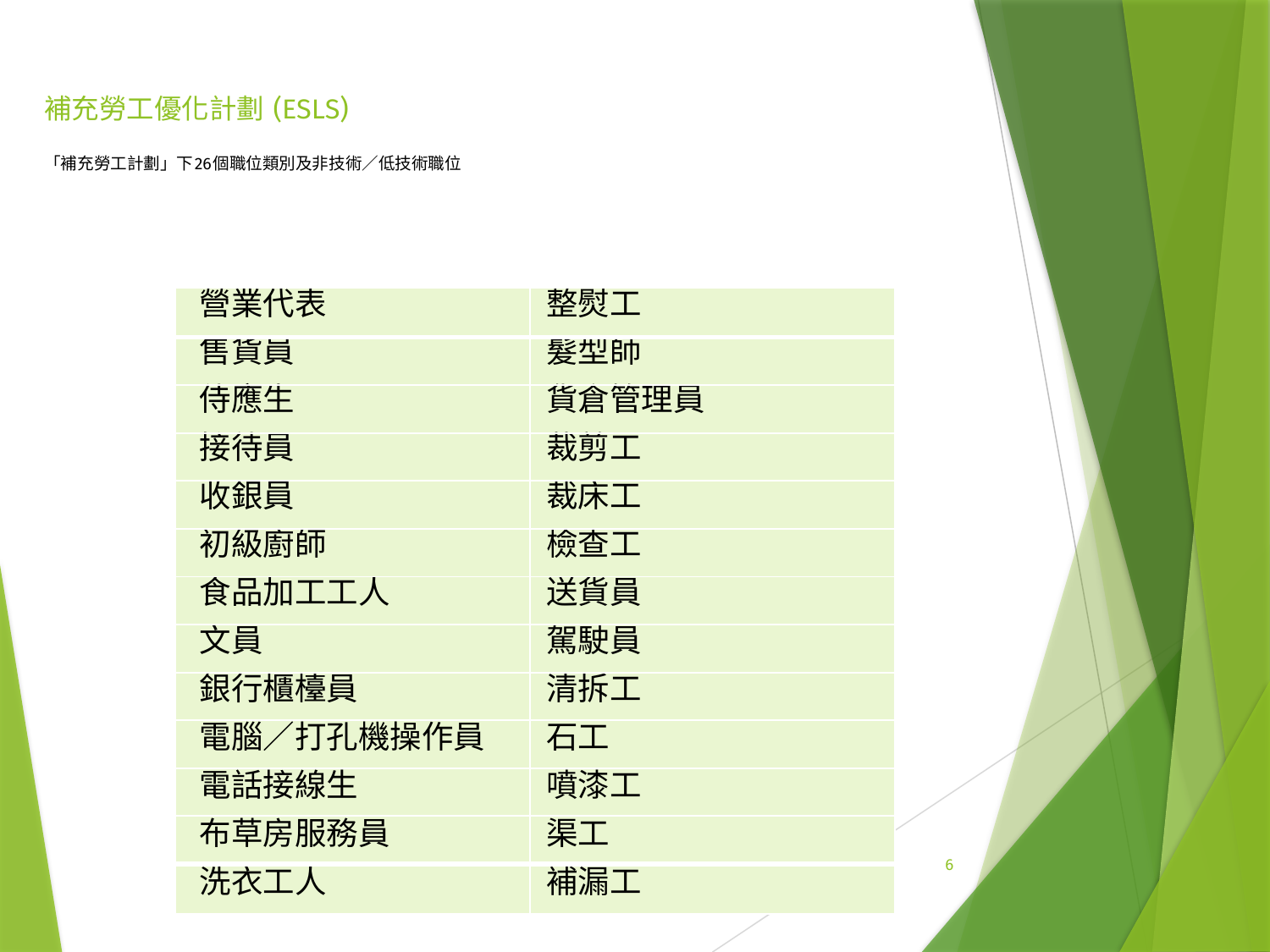

# 補充勞工優化計劃 (ESLS) 「補充勞工計劃」下26個職位類別及非技術／低技術職位
| 營業代表 | 整熨工 |
| --- | --- |
| 售貨員 | 髮型師 |
| 侍應生 | 貨倉管理員 |
| 接待員 | 裁剪工 |
| 收銀員 | 裁床工 |
| 初級廚師 | 檢查工 |
| 食品加工工人 | 送貨員 |
| 文員 | 駕駛員 |
| 銀行櫃檯員 | 清拆工 |
| 電腦／打孔機操作員 | 石工 |
| 電話接線生 | 噴漆工 |
| 布草房服務員 | 渠工 |
| 洗衣工人 | 補漏工 |
6